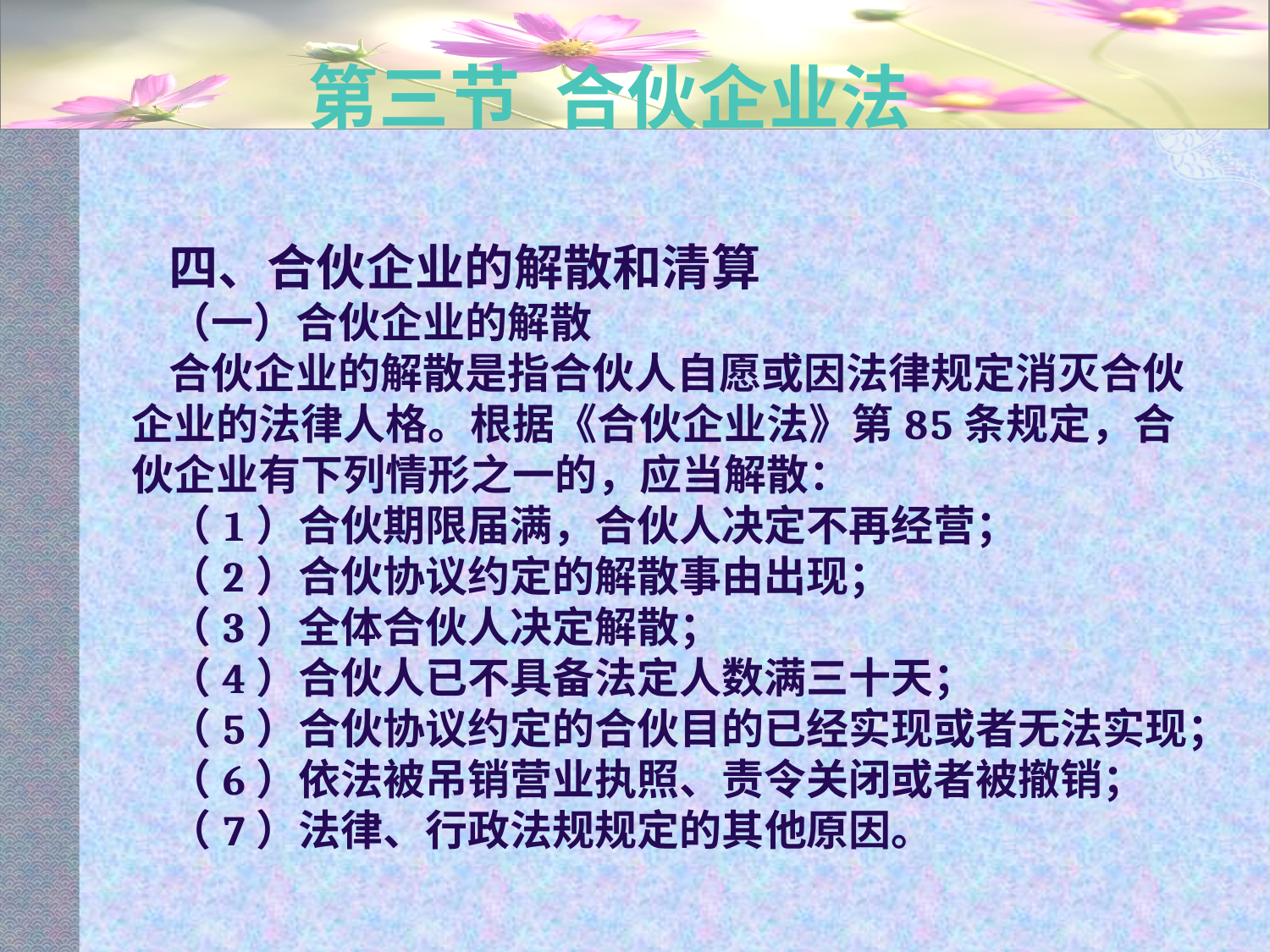

# 第三节  合伙企业法
四、合伙企业的解散和清算
（一）合伙企业的解散
合伙企业的解散是指合伙人自愿或因法律规定消灭合伙企业的法律人格。根据《合伙企业法》第85条规定，合伙企业有下列情形之一的，应当解散：
（1）合伙期限届满，合伙人决定不再经营；
（2）合伙协议约定的解散事由出现；
（3）全体合伙人决定解散；
（4）合伙人已不具备法定人数满三十天；
（5）合伙协议约定的合伙目的已经实现或者无法实现；
（6）依法被吊销营业执照、责令关闭或者被撤销；
（7）法律、行政法规规定的其他原因。